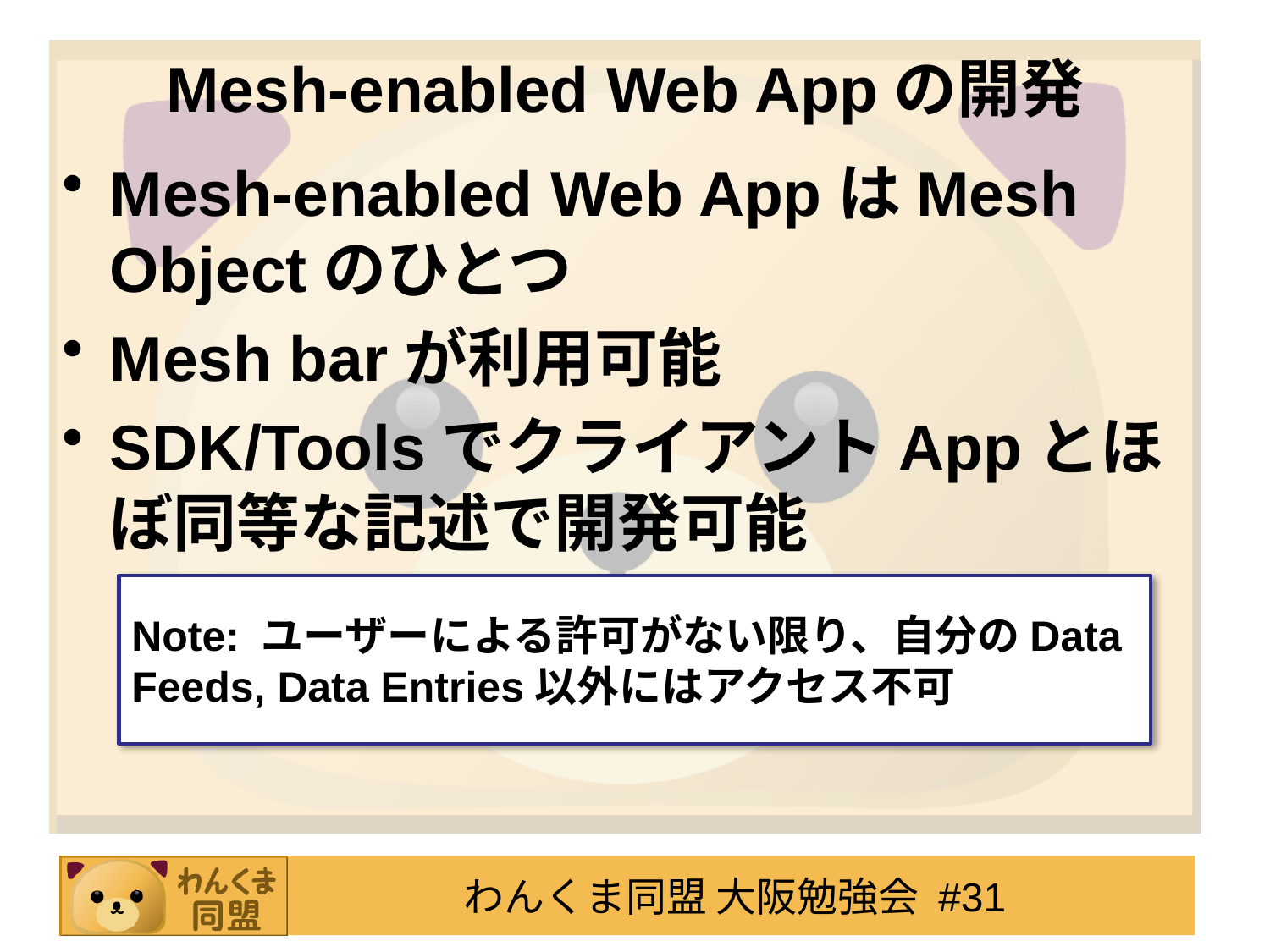

# Mesh-enabled Web Appの開発
Mesh-enabled Web AppはMesh Objectのひとつ
Mesh barが利用可能
SDK/ToolsでクライアントAppとほぼ同等な記述で開発可能

Note: ユーザーによる許可がない限り、自分のData Feeds, Data Entries以外にはアクセス不可